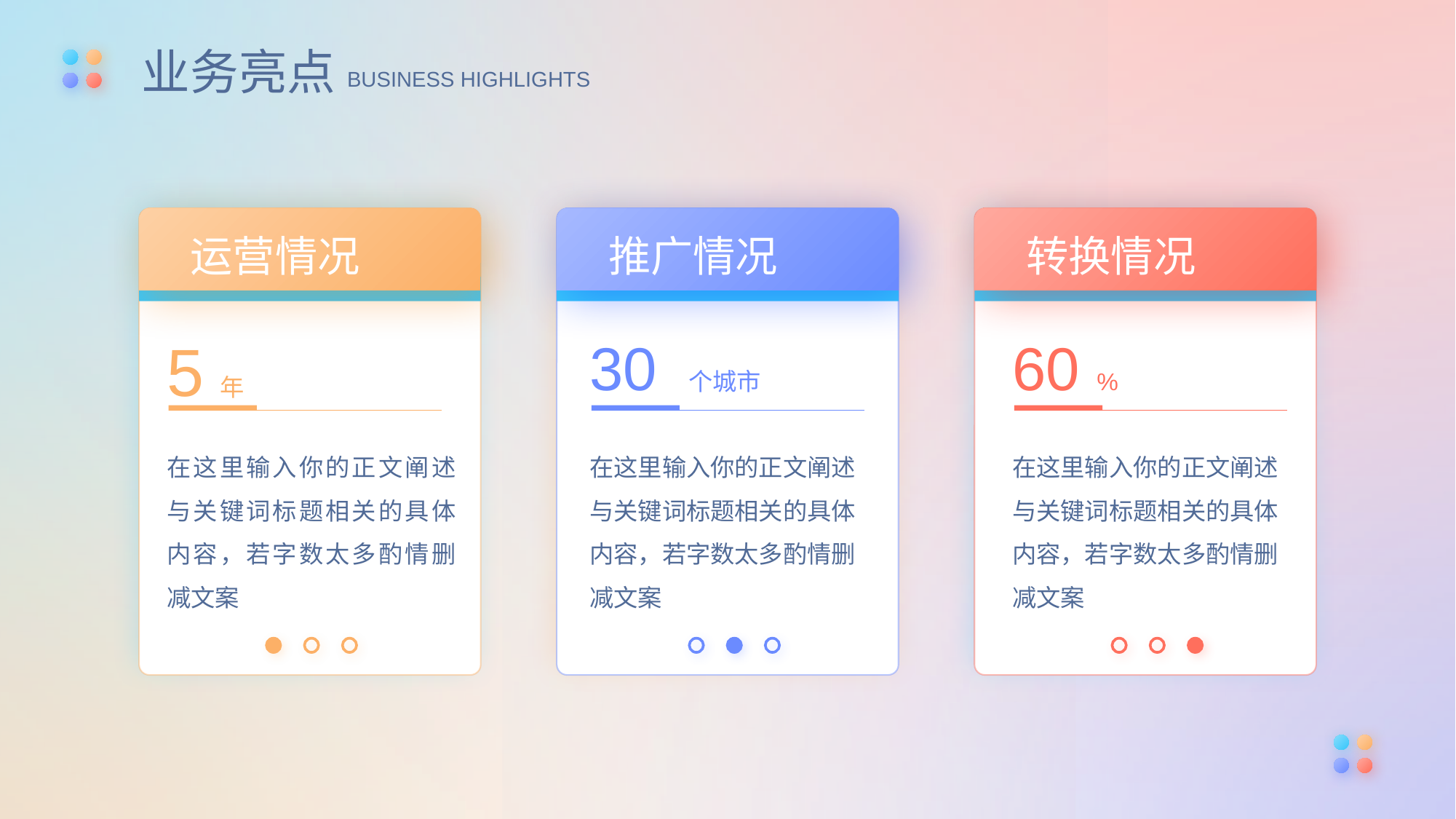

业务亮点
BUSINESS HIGHLIGHTS

运营情况
推广情况
转换情况
5年
30 个城市
60 %

在这里输入你的正文阐述与关键词标题相关的具体内容，若字数太多酌情删减文案
在这里输入你的正文阐述与关键词标题相关的具体内容，若字数太多酌情删减文案
在这里输入你的正文阐述与关键词标题相关的具体内容，若字数太多酌情删减文案